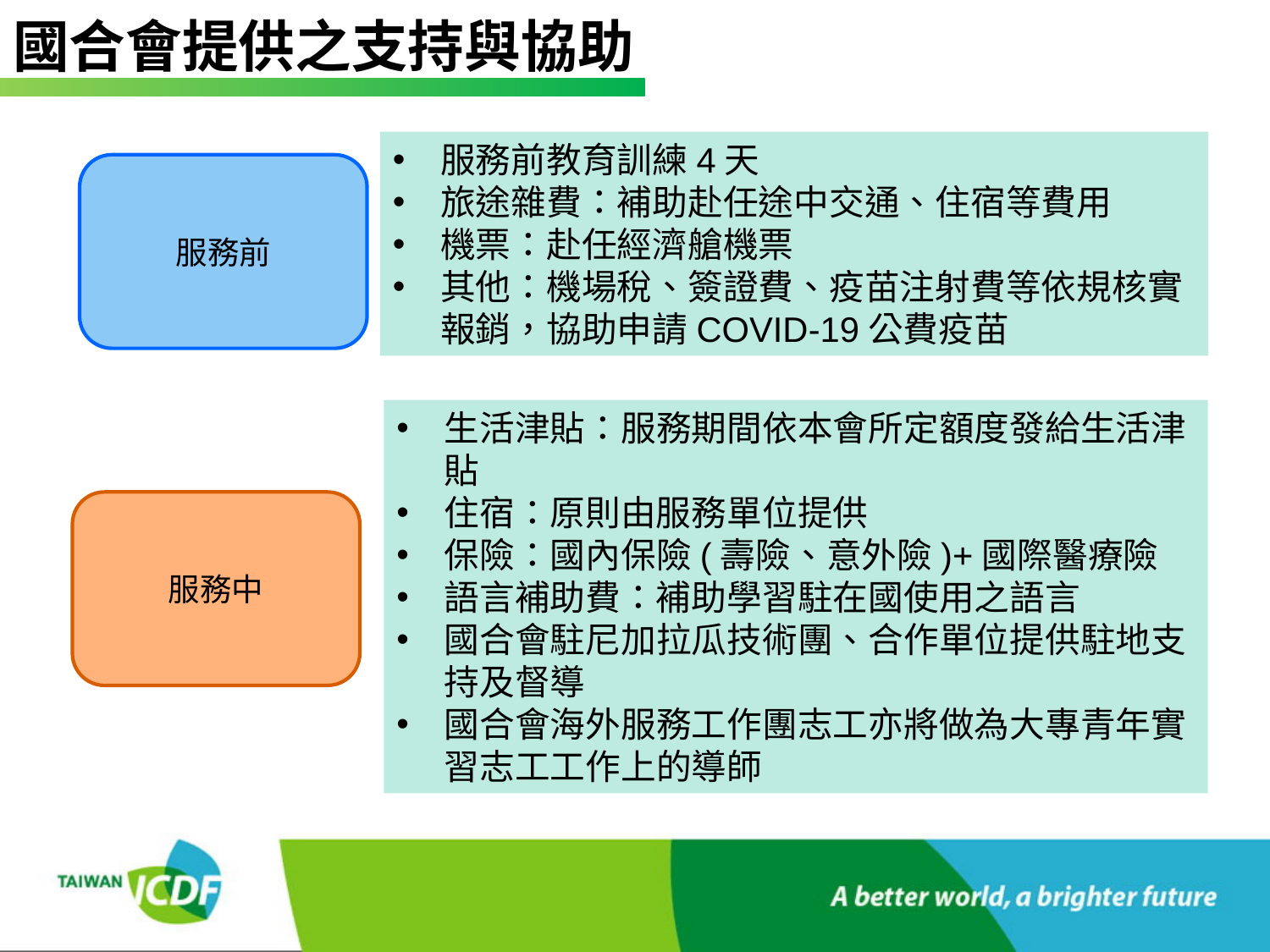

國合會提供之支持與協助

服務前教育訓練4天
旅途雜費：補助赴任途中交通、住宿等費用
機票：赴任經濟艙機票
其他：機場稅、簽證費、疫苗注射費等依規核實報銷，協助申請COVID-19公費疫苗
服務前
生活津貼：服務期間依本會所定額度發給生活津貼
住宿：原則由服務單位提供
保險：國內保險(壽險、意外險)+國際醫療險
語言補助費：補助學習駐在國使用之語言
國合會駐尼加拉瓜技術團、合作單位提供駐地支持及督導
國合會海外服務工作團志工亦將做為大專青年實習志工工作上的導師
服務中